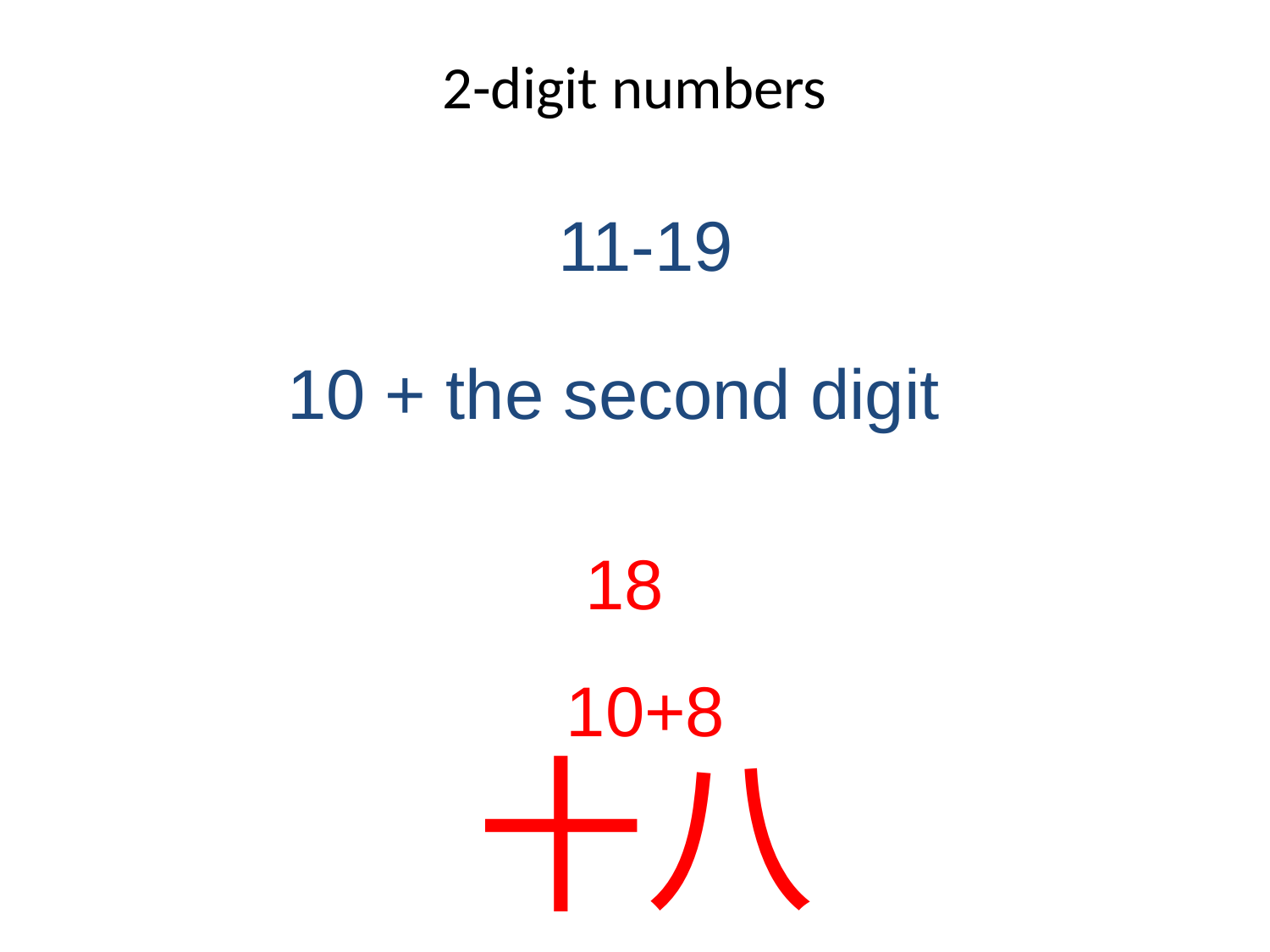

# 2-digit numbers
11-19
10 + the second digit
18
10+8
十八